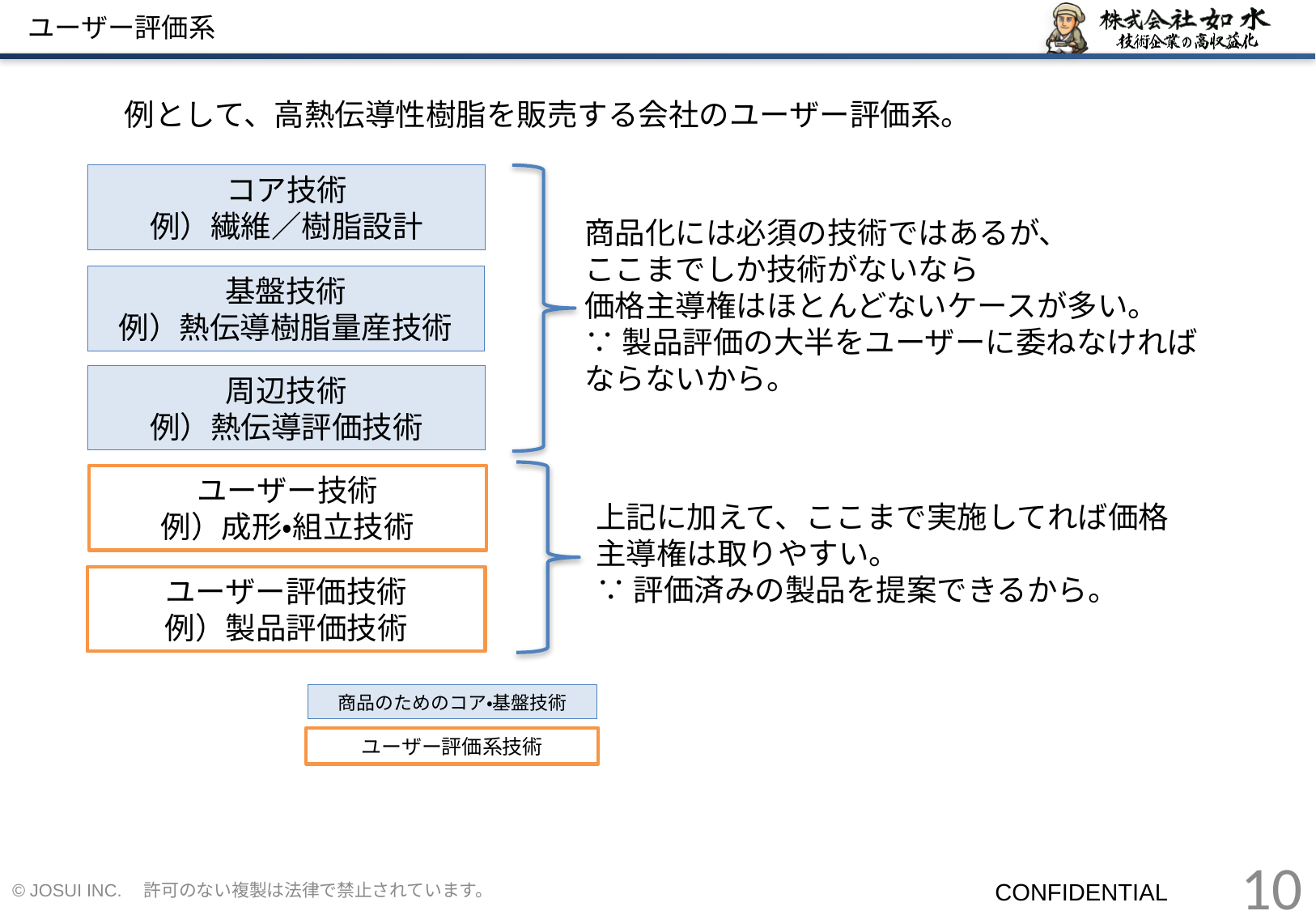

# ユーザー評価系
例として、高熱伝導性樹脂を販売する会社のユーザー評価系。
コア技術
例）繊維／樹脂設計

商品化には必須の技術ではあるが、
ここまでしか技術がないなら
価格主導権はほとんどないケースが多い。
∵製品評価の大半をユーザーに委ねなければ
ならないから。
基盤技術
例）熱伝導樹脂量産技術
周辺技術
例）熱伝導評価技術

ユーザー技術
例）成形・組立技術
上記に加えて、ここまで実施してれば価格主導権は取りやすい。
∵評価済みの製品を提案できるから。
ユーザー評価技術
例）製品評価技術
商品のためのコア・基盤技術
ユーザー評価系技術
10
© JOSUI INC.　許可のない複製は法律で禁止されています。